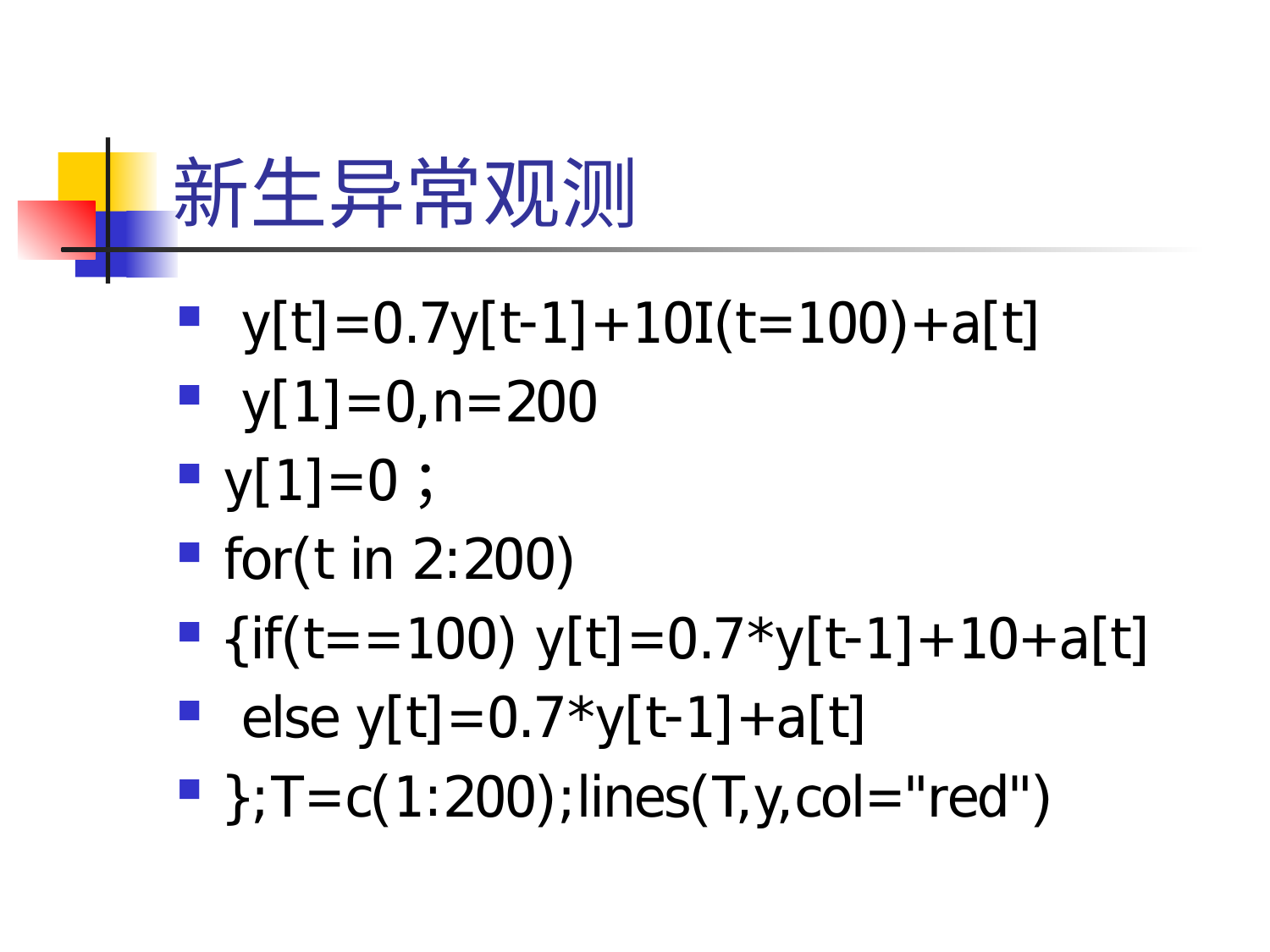

# 新生异常观测
 y[t]=0.7y[t-1]+10I(t=100)+a[t]
 y[1]=0,n=200
y[1]=0；
for(t in 2:200)
{if(t==100) y[t]=0.7*y[t-1]+10+a[t]
 else y[t]=0.7*y[t-1]+a[t]
};T=c(1:200);lines(T,y,col="red")